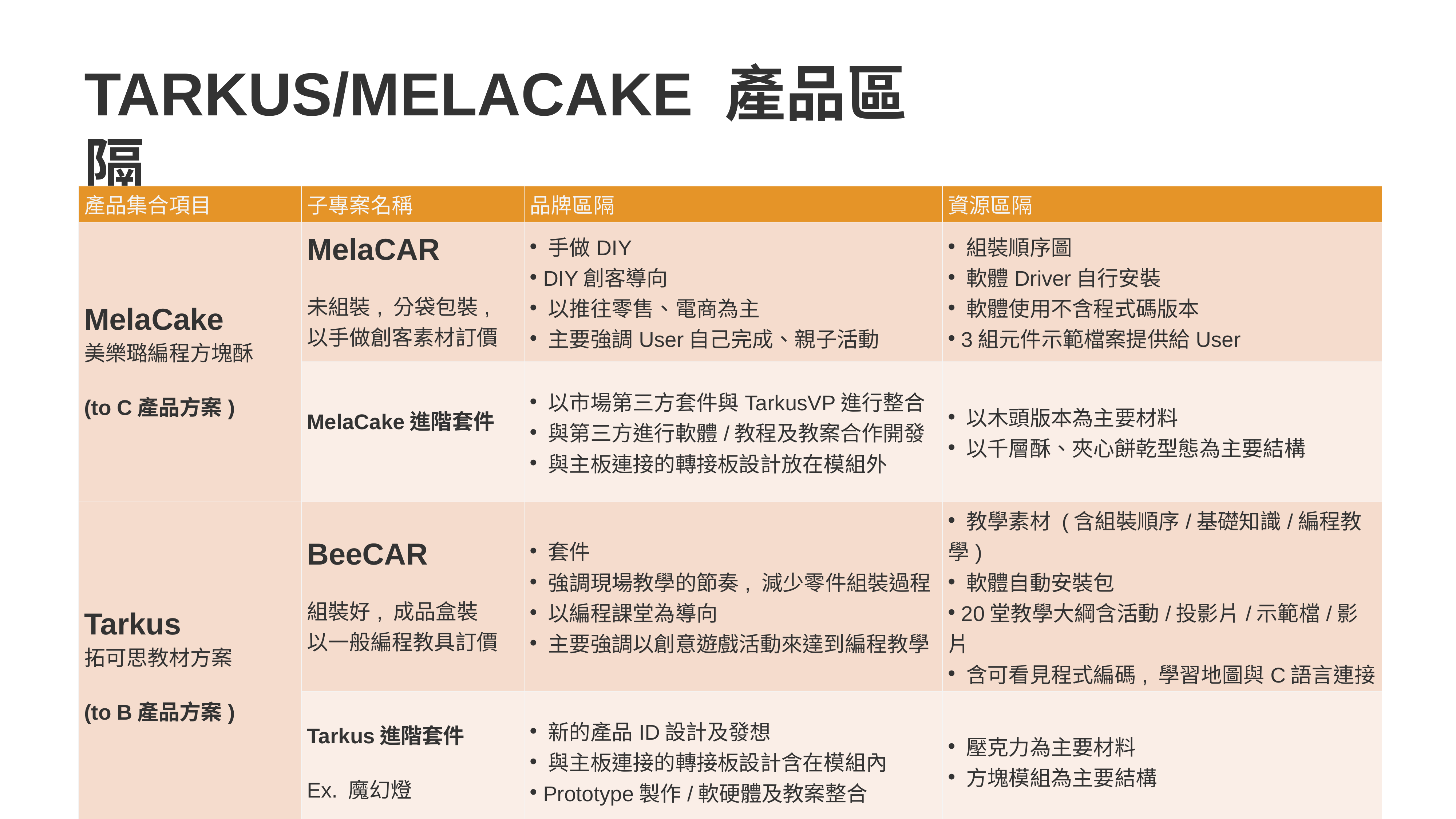

# TARKUS/MELACAKE 產品區隔
| 產品集合項目 | 子專案名稱 | 品牌區隔 | 資源區隔 |
| --- | --- | --- | --- |
| MelaCake 美樂璐編程方塊酥 (to C產品方案) | MelaCAR 未組裝, 分袋包裝, 以手做創客素材訂價 | 手做DIY DIY創客導向 以推往零售、電商為主 主要強調User自己完成、親子活動 | 組裝順序圖 軟體Driver自行安裝 軟體使用不含程式碼版本 3組元件示範檔案提供給User |
|  | MelaCake進階套件 | 以市場第三方套件與TarkusVP進行整合 與第三方進行軟體/教程及教案合作開發 與主板連接的轉接板設計放在模組外 | 以木頭版本為主要材料 以千層酥、夾心餅乾型態為主要結構 |
| Tarkus 拓可思教材方案 (to B產品方案) | BeeCAR 組裝好, 成品盒裝 以一般編程教具訂價 | 套件 強調現場教學的節奏, 減少零件組裝過程 以編程課堂為導向 主要強調以創意遊戲活動來達到編程教學 | 教學素材 (含組裝順序/基礎知識/編程教學) 軟體自動安裝包 20堂教學大綱含活動/投影片/示範檔/影片 含可看見程式編碼, 學習地圖與C語言連接 |
|  | Tarkus進階套件 Ex. 魔幻燈 | 新的產品ID設計及發想 與主板連接的轉接板設計含在模組內 Prototype製作/軟硬體及教案整合 | 壓克力為主要材料 方塊模組為主要結構 |